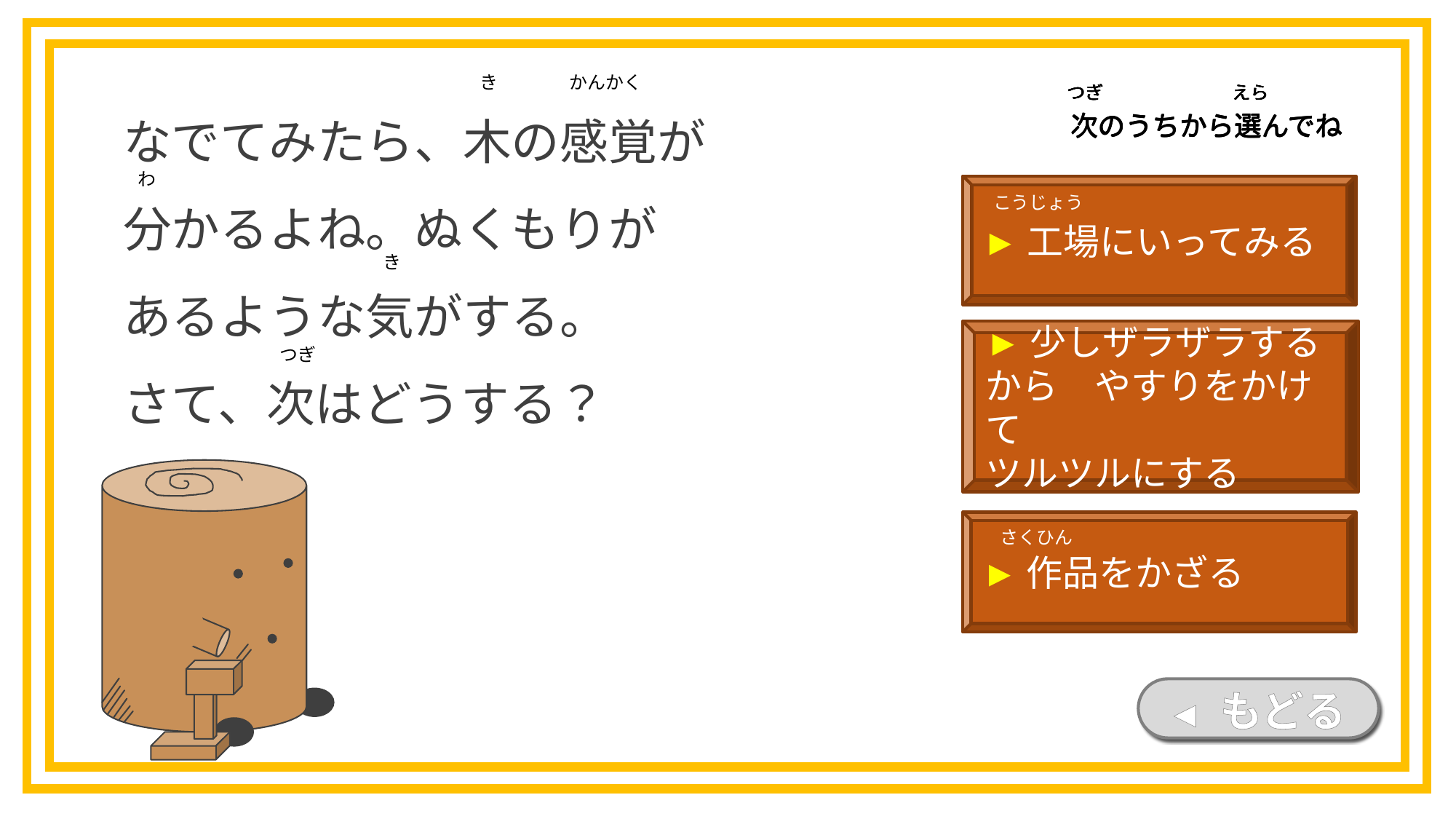

き
かんかく
つぎ
えら
次のうちから選んでね
つぎ
えら
次のうちから選んでね
つぎ
えら
次のうちから選んでね
つぎ
えら
次のうちから選んでね
なでてみたら、木の感覚が
分かるよね。ぬくもりが
あるような気がする。
さて、次はどうする？
わ
►工場にいってみる
こうじょう
き
►少しザラザラするから　やすりをかけて
ツルツルにする
つぎ

►作品をかざる
さくひん

◄ もどる